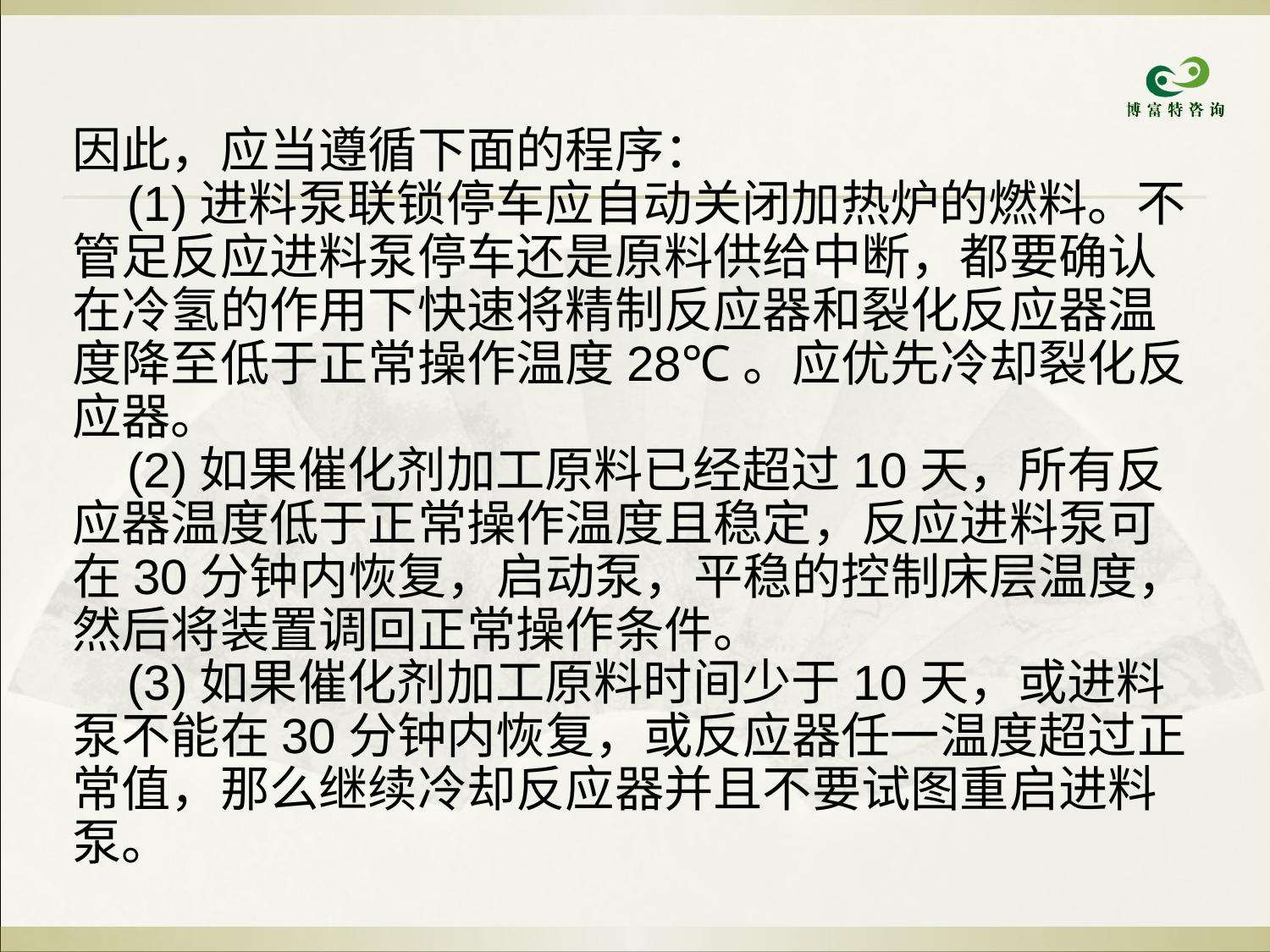

因此，应当遵循下面的程序：
    (1)进料泵联锁停车应自动关闭加热炉的燃料。不管足反应进料泵停车还是原料供给中断，都要确认在冷氢的作用下快速将精制反应器和裂化反应器温度降至低于正常操作温度28℃。应优先冷却裂化反应器。
    (2)如果催化剂加工原料已经超过10天，所有反应器温度低于正常操作温度且稳定，反应进料泵可在30分钟内恢复，启动泵，平稳的控制床层温度，然后将装置调回正常操作条件。
    (3)如果催化剂加工原料时间少于10天，或进料泵不能在30分钟内恢复，或反应器任一温度超过正常值，那么继续冷却反应器并且不要试图重启进料泵。